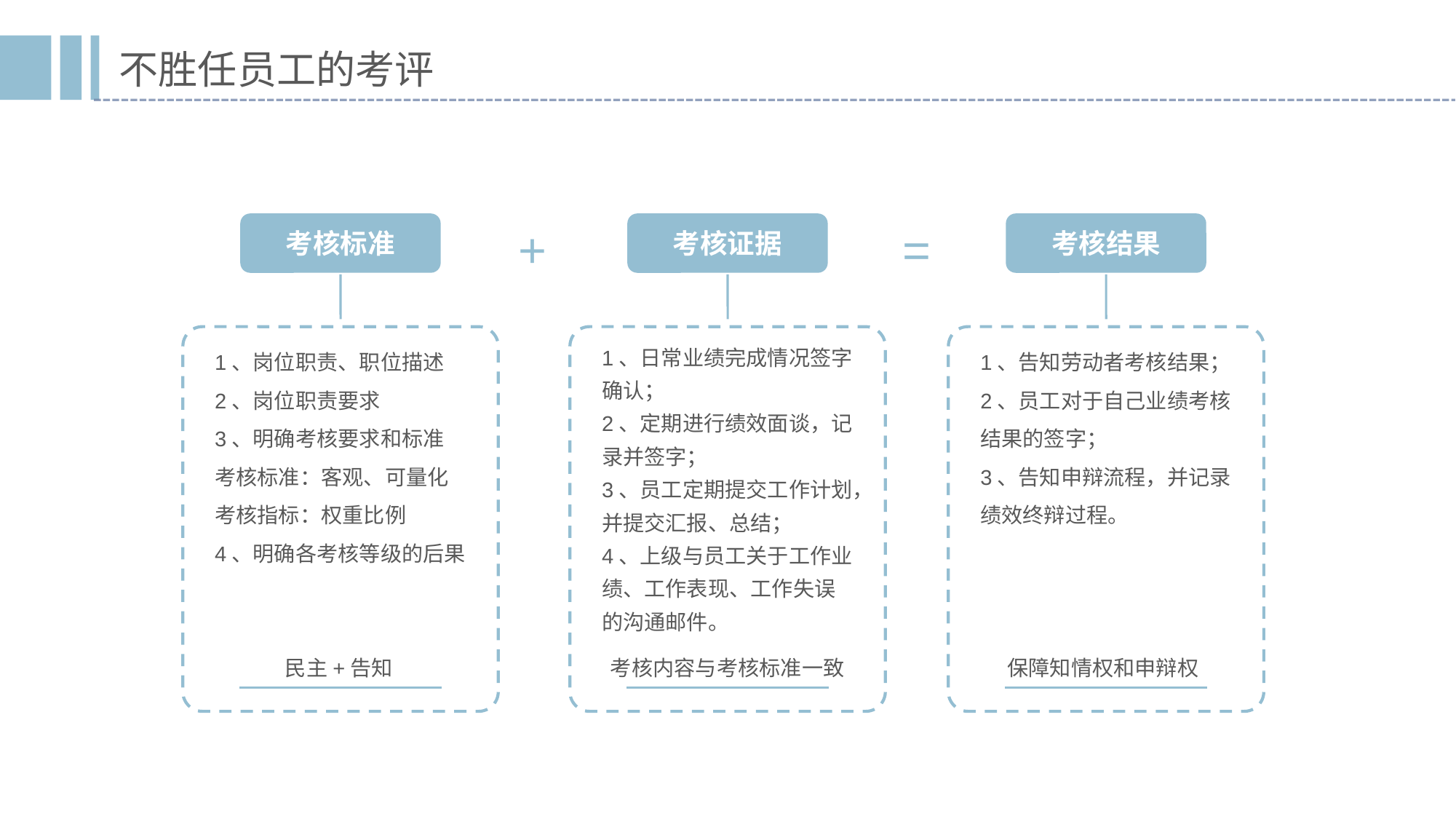

不胜任员工的考评

考核标准

1、岗位职责、职位描述
2、岗位职责要求
3、明确考核要求和标准
考核标准：客观、可量化
考核指标：权重比例
4、明确各考核等级的后果
民主+告知
考核证据

1、日常业绩完成情况签字确认；
2、定期进行绩效面谈，记录并签字；
3、员工定期提交工作计划，并提交汇报、总结；
4、上级与员工关于工作业绩、工作表现、工作失误的沟通邮件。
考核内容与考核标准一致
考核结果

1、告知劳动者考核结果；
2、员工对于自己业绩考核结果的签字；
3、告知申辩流程，并记录绩效终辩过程。
保障知情权和申辩权
+
=